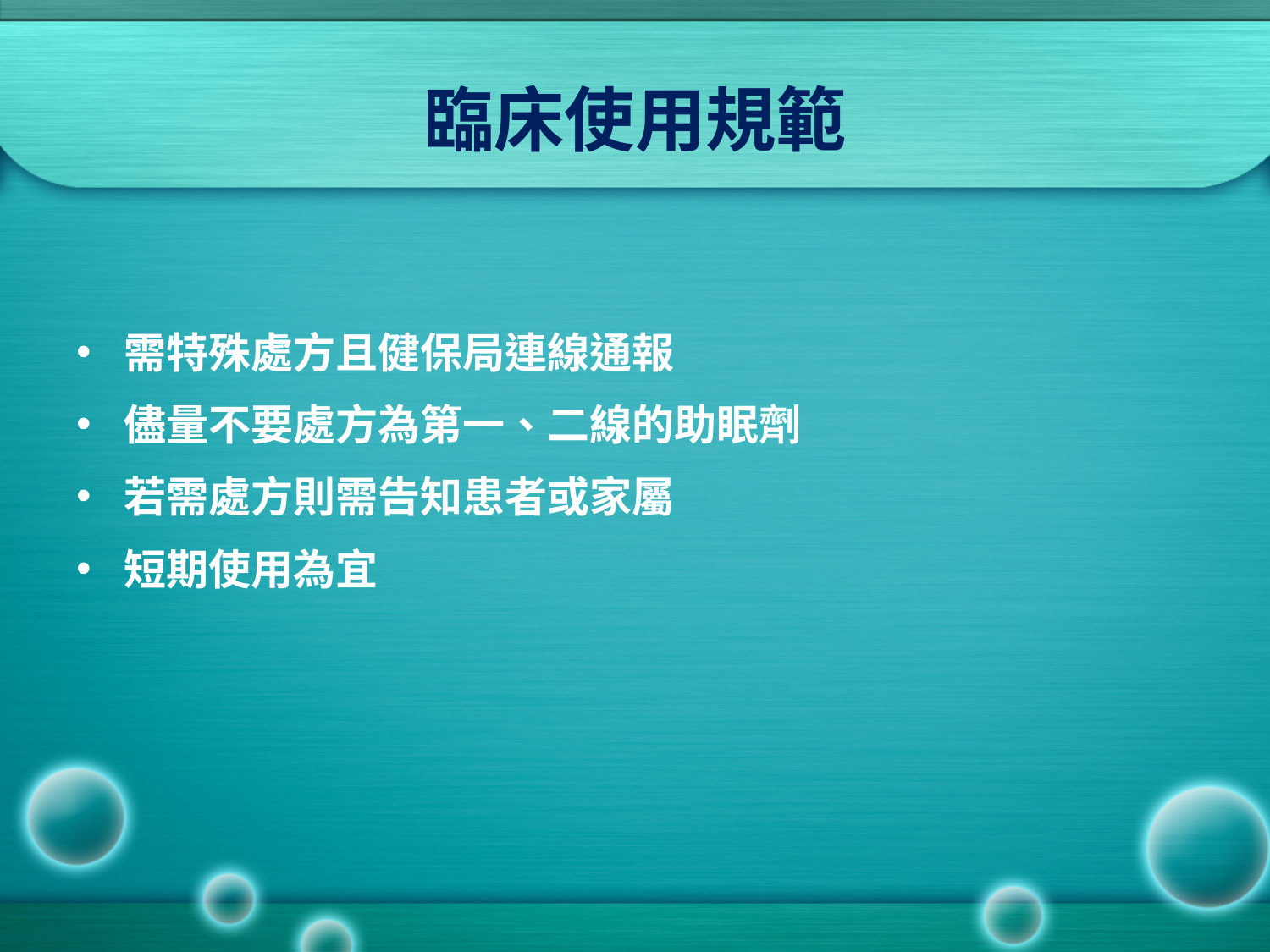

# 臨床使用規範
需特殊處方且健保局連線通報
儘量不要處方為第一、二線的助眠劑
若需處方則需告知患者或家屬
短期使用為宜